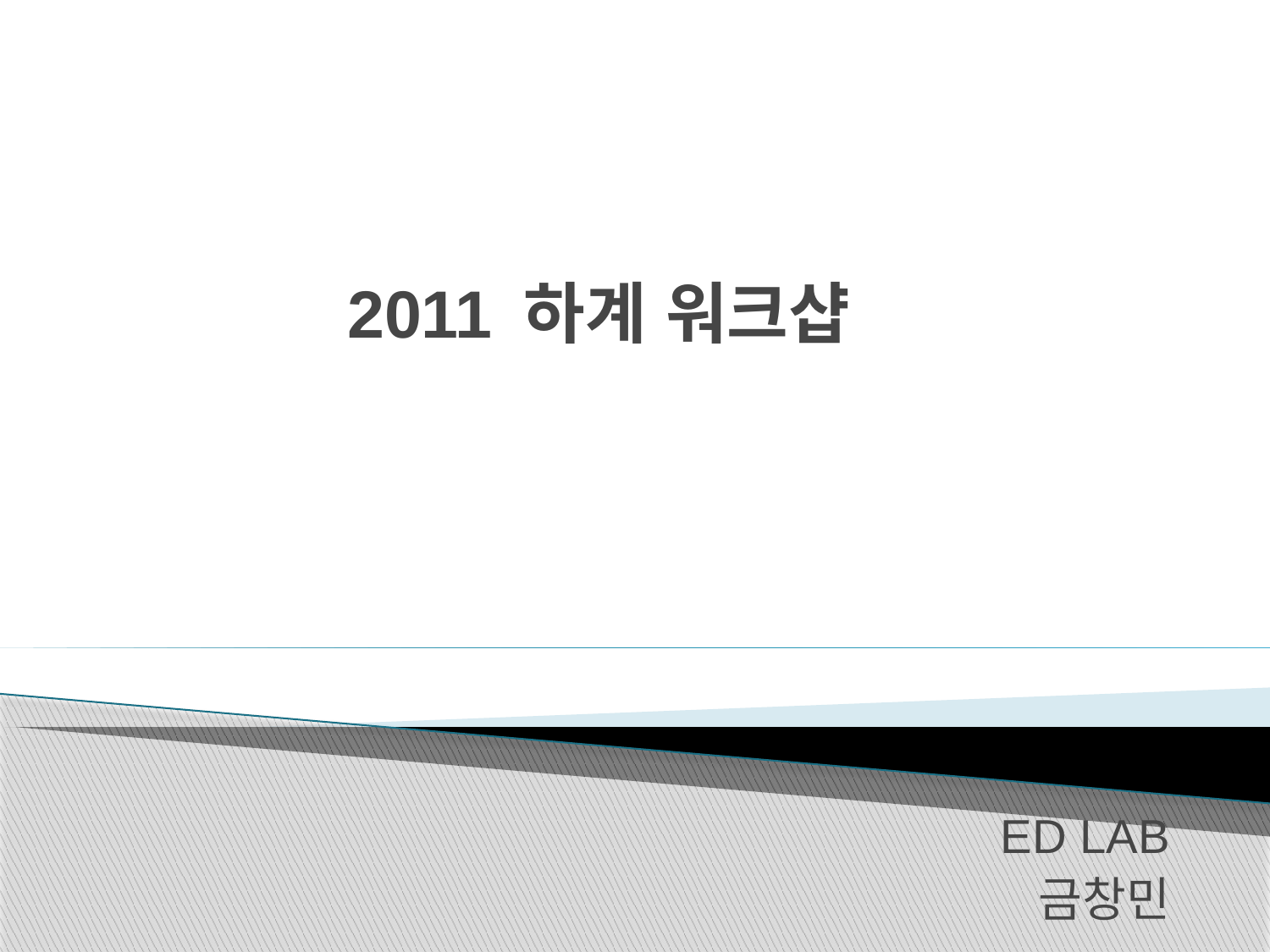

# 2011 하계 워크샵
ED LAB
금창민